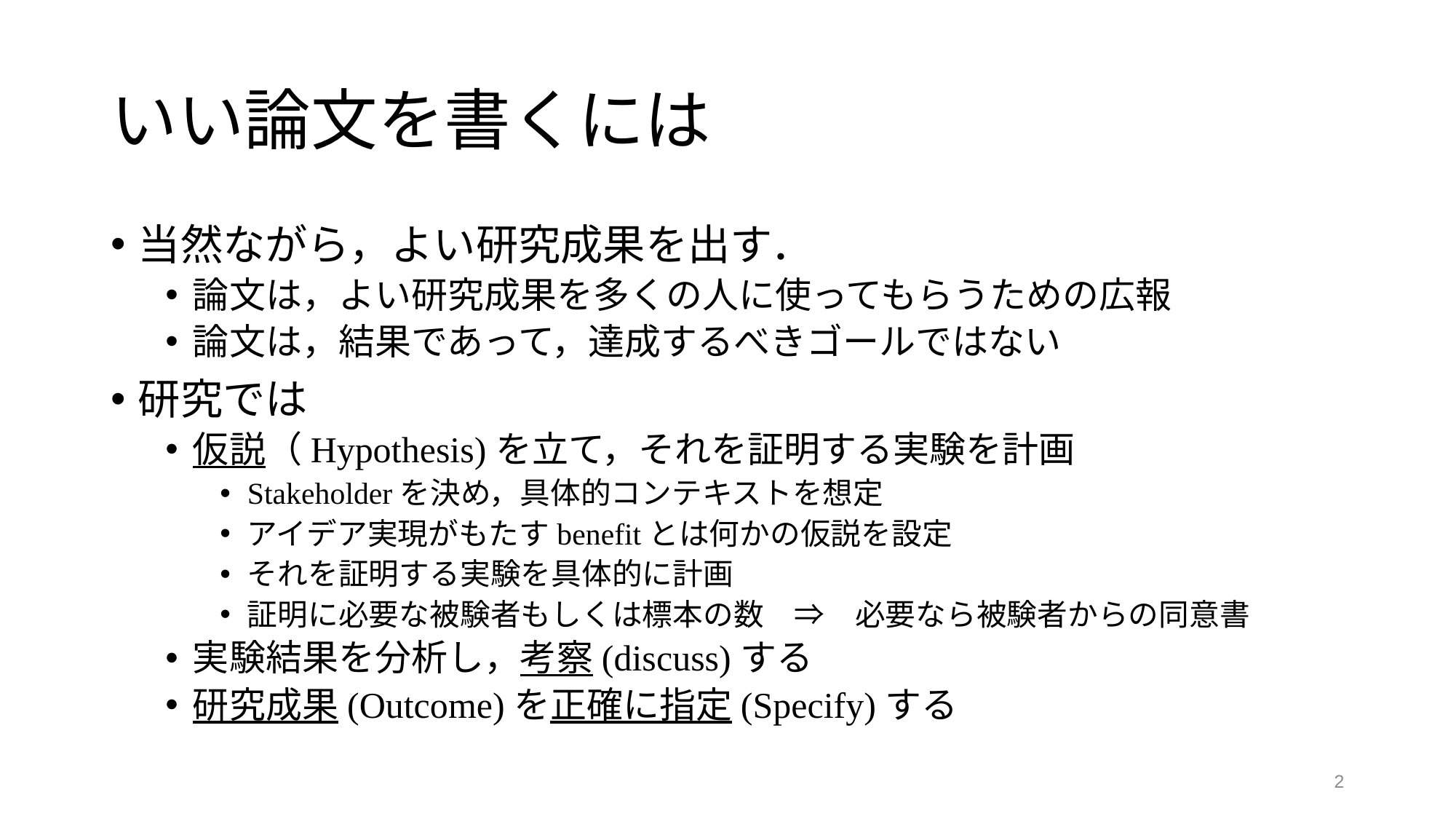

# いい論文を書くには
当然ながら，よい研究成果を出す．
論文は，よい研究成果を多くの人に使ってもらうための広報
論文は，結果であって，達成するべきゴールではない
研究では
仮説（Hypothesis)を立て，それを証明する実験を計画
Stakeholderを決め，具体的コンテキストを想定
アイデア実現がもたすbenefitとは何かの仮説を設定
それを証明する実験を具体的に計画
証明に必要な被験者もしくは標本の数　⇒　必要なら被験者からの同意書
実験結果を分析し，考察(discuss)する
研究成果(Outcome)を正確に指定(Specify)する
2